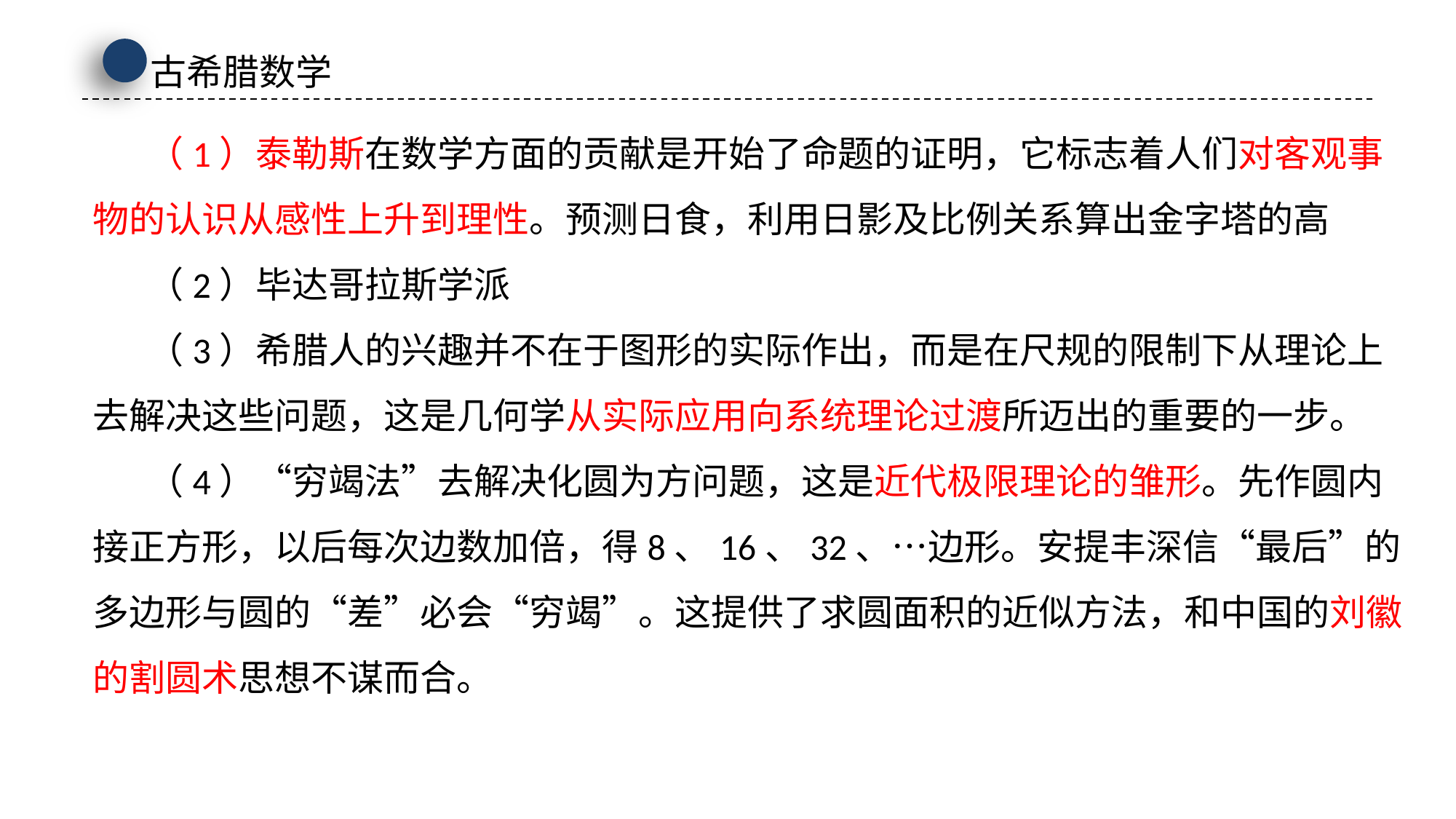

古希腊数学
（1）泰勒斯在数学方面的贡献是开始了命题的证明，它标志着人们对客观事物的认识从感性上升到理性。预测日食，利用日影及比例关系算出金字塔的高
（2）毕达哥拉斯学派
（3）希腊人的兴趣并不在于图形的实际作出，而是在尺规的限制下从理论上去解决这些问题，这是几何学从实际应用向系统理论过渡所迈出的重要的一步。
（4）“穷竭法”去解决化圆为方问题，这是近代极限理论的雏形。先作圆内接正方形，以后每次边数加倍，得8、16、32、…边形。安提丰深信“最后”的多边形与圆的“差”必会“穷竭”。这提供了求圆面积的近似方法，和中国的刘徽的割圆术思想不谋而合。